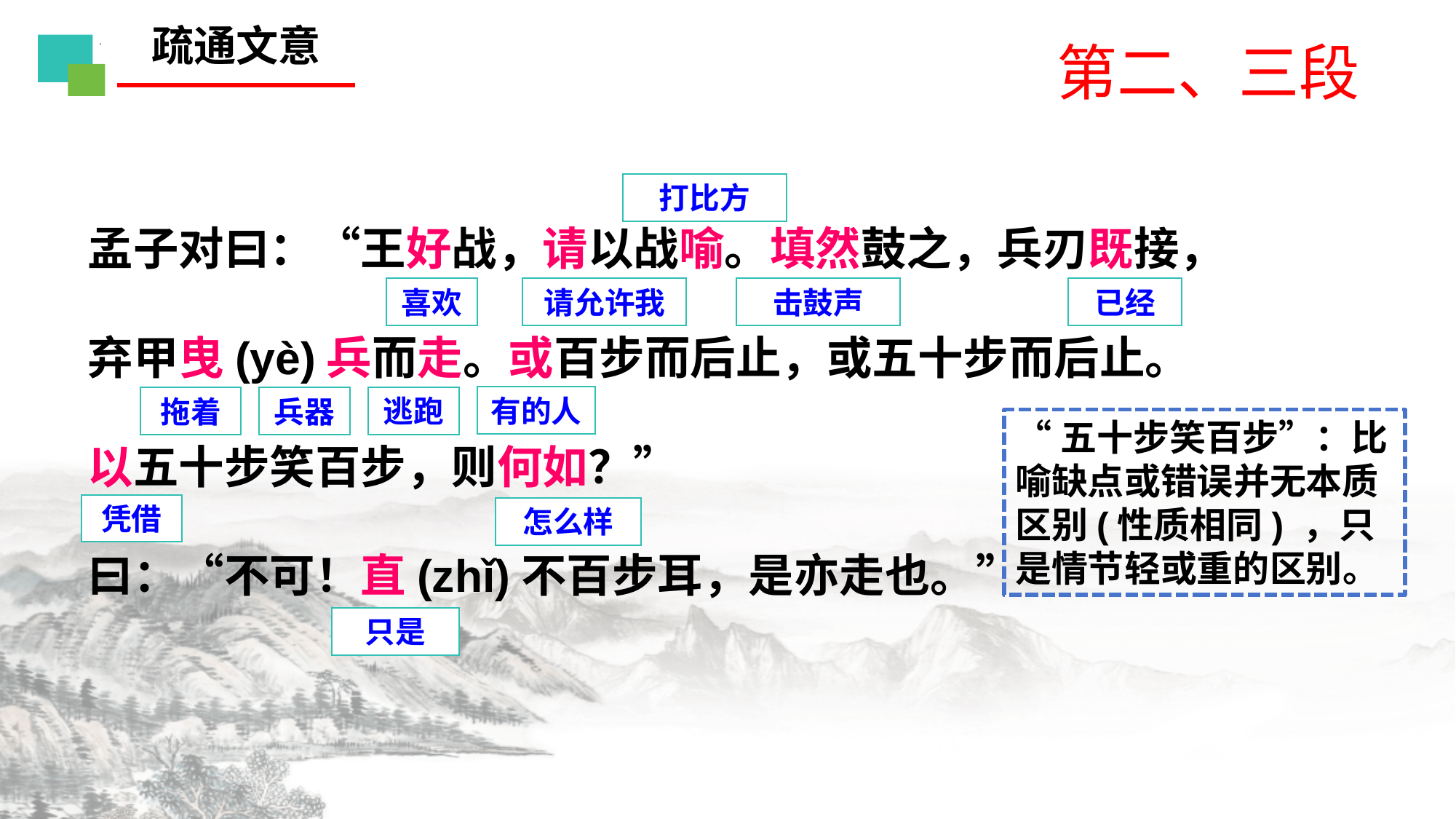

疏通文意
 第二、三段

打比方
孟子对曰：“王好战，请以战喻。填然鼓之，兵刃既接，

弃甲曳(yè)兵而走。或百步而后止，或五十步而后止。

以五十步笑百步，则何如？”

曰：“不可！直(zhǐ)不百步耳，是亦走也。”

喜欢
请允许我
已经
击鼓声
有的人
逃跑
拖着
兵器
“五十步笑百步”：比喻缺点或错误并无本质区别(性质相同) ，只是情节轻或重的区别。
凭借
怎么样
只是